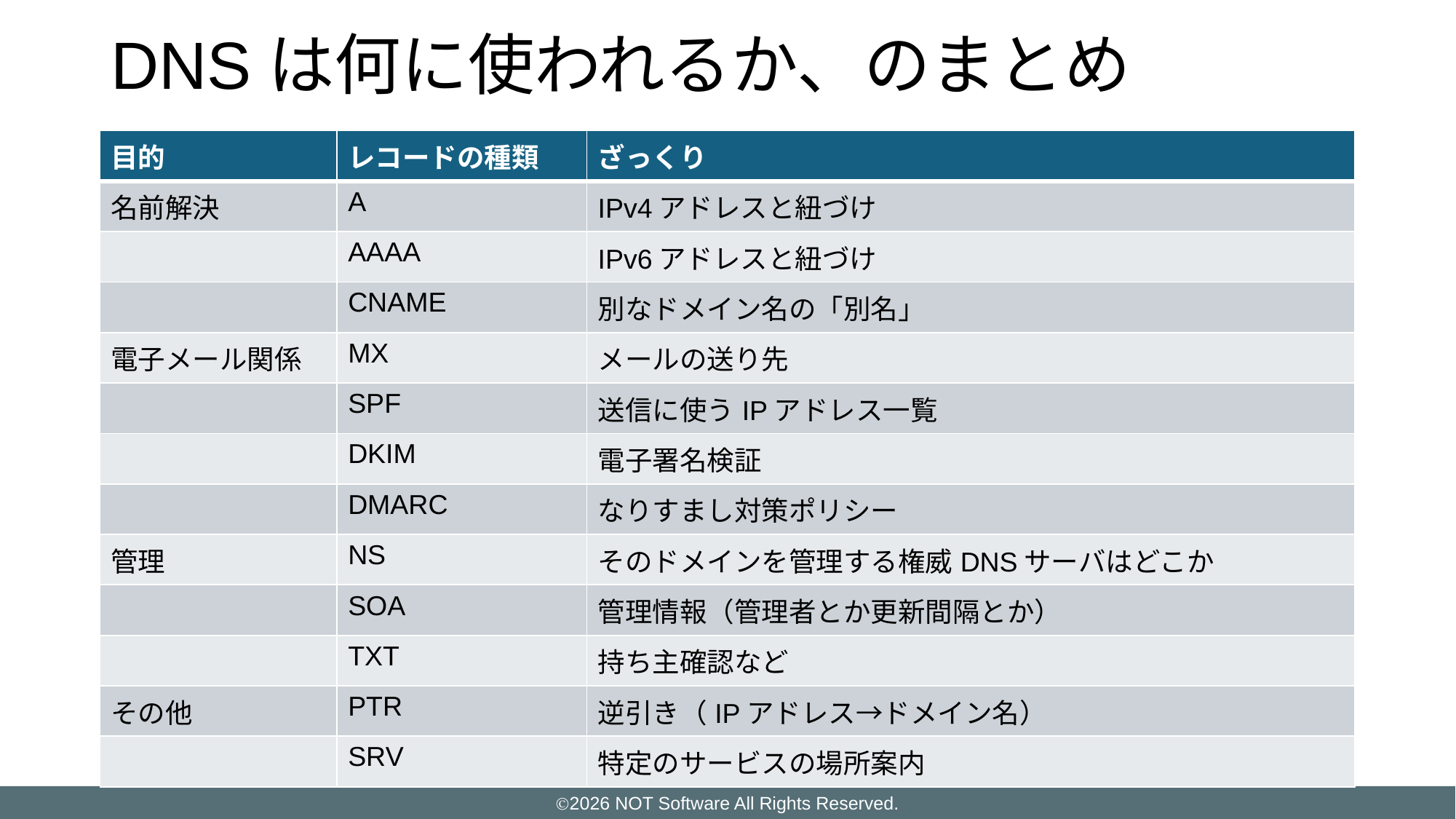

# DNSは何に使われるか、のまとめ
| 目的 | レコードの種類 | ざっくり |
| --- | --- | --- |
| 名前解決 | A | IPv4アドレスと紐づけ |
|  | AAAA | IPv6アドレスと紐づけ |
|  | CNAME | 別なドメイン名の「別名」 |
| 電子メール関係 | MX | メールの送り先 |
|  | SPF | 送信に使うIPアドレス一覧 |
|  | DKIM | 電子署名検証 |
|  | DMARC | なりすまし対策ポリシー |
| 管理 | NS | そのドメインを管理する権威DNSサーバはどこか |
|  | SOA | 管理情報（管理者とか更新間隔とか） |
|  | TXT | 持ち主確認など |
| その他 | PTR | 逆引き（IPアドレス→ドメイン名） |
|  | SRV | 特定のサービスの場所案内 |